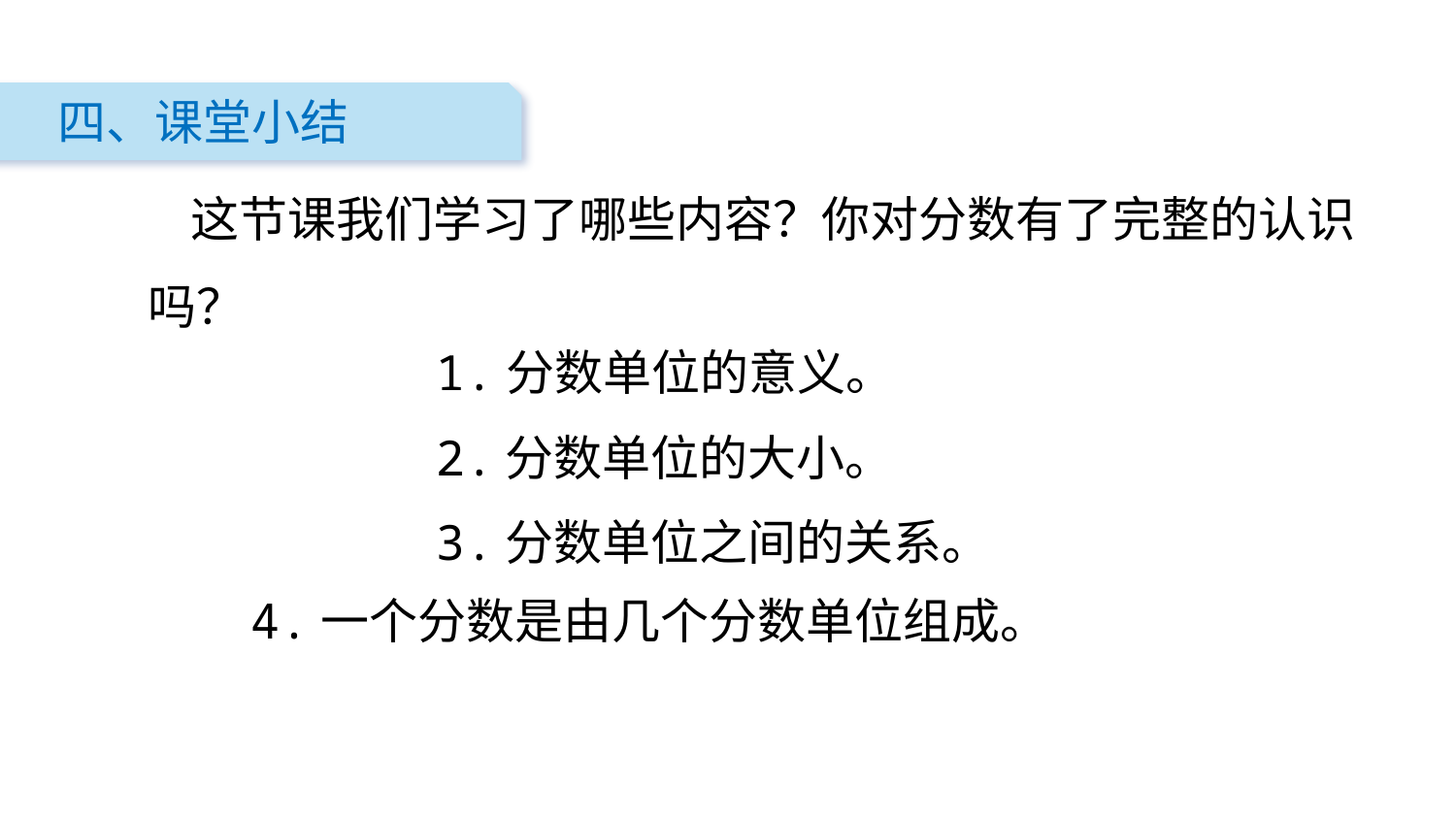

四、课堂小结

这节课我们学习了哪些内容？你对分数有了完整的认识吗？
1.分数单位的意义。
2.分数单位的大小。
3.分数单位之间的关系。
4.一个分数是由几个分数单位组成。